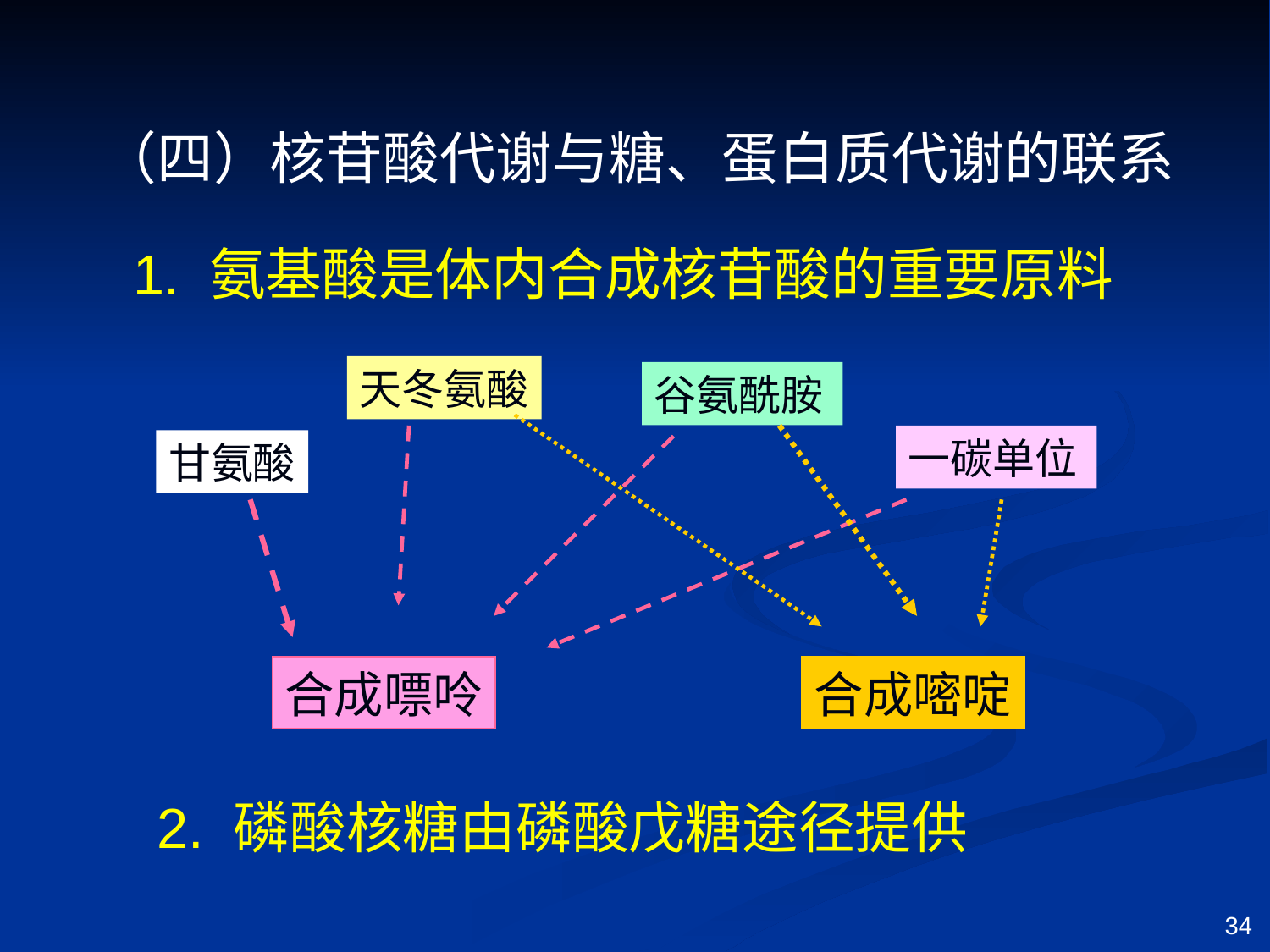

（四）核苷酸代谢与糖、蛋白质代谢的联系

 1. 氨基酸是体内合成核苷酸的重要原料
天冬氨酸
谷氨酰胺

一碳单位
甘氨酸

合成嘌呤
合成嘧啶
2. 磷酸核糖由磷酸戊糖途径提供
34